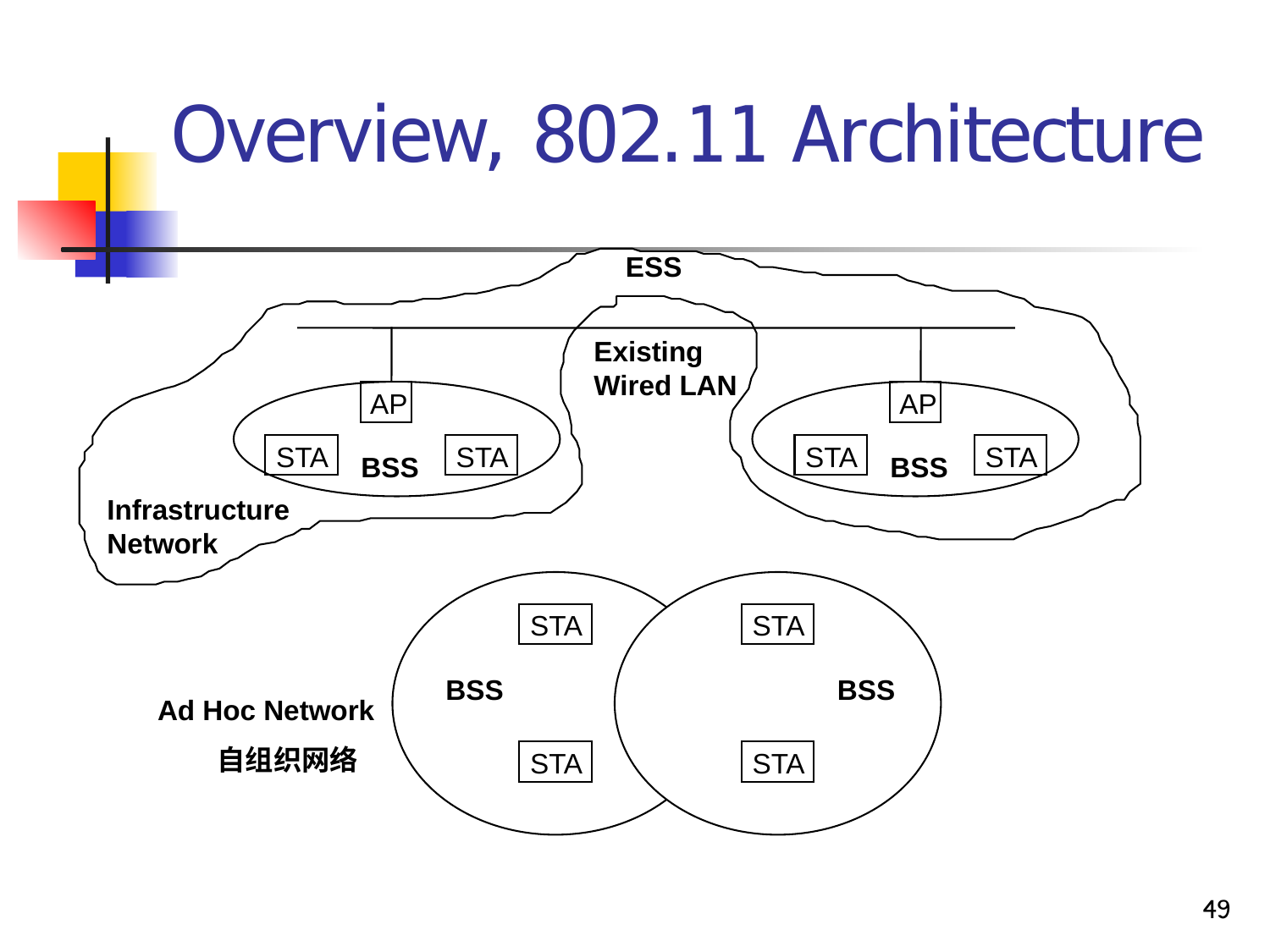

# Overview, 802.11 Architecture
ESS

Existing Wired LAN

AP
AP

STA
STA
STA
STA

BSS
BSS
Infrastructure Network

STA
STA

BSS
BSS
Ad Hoc Network
自组织网络
STA
STA

49